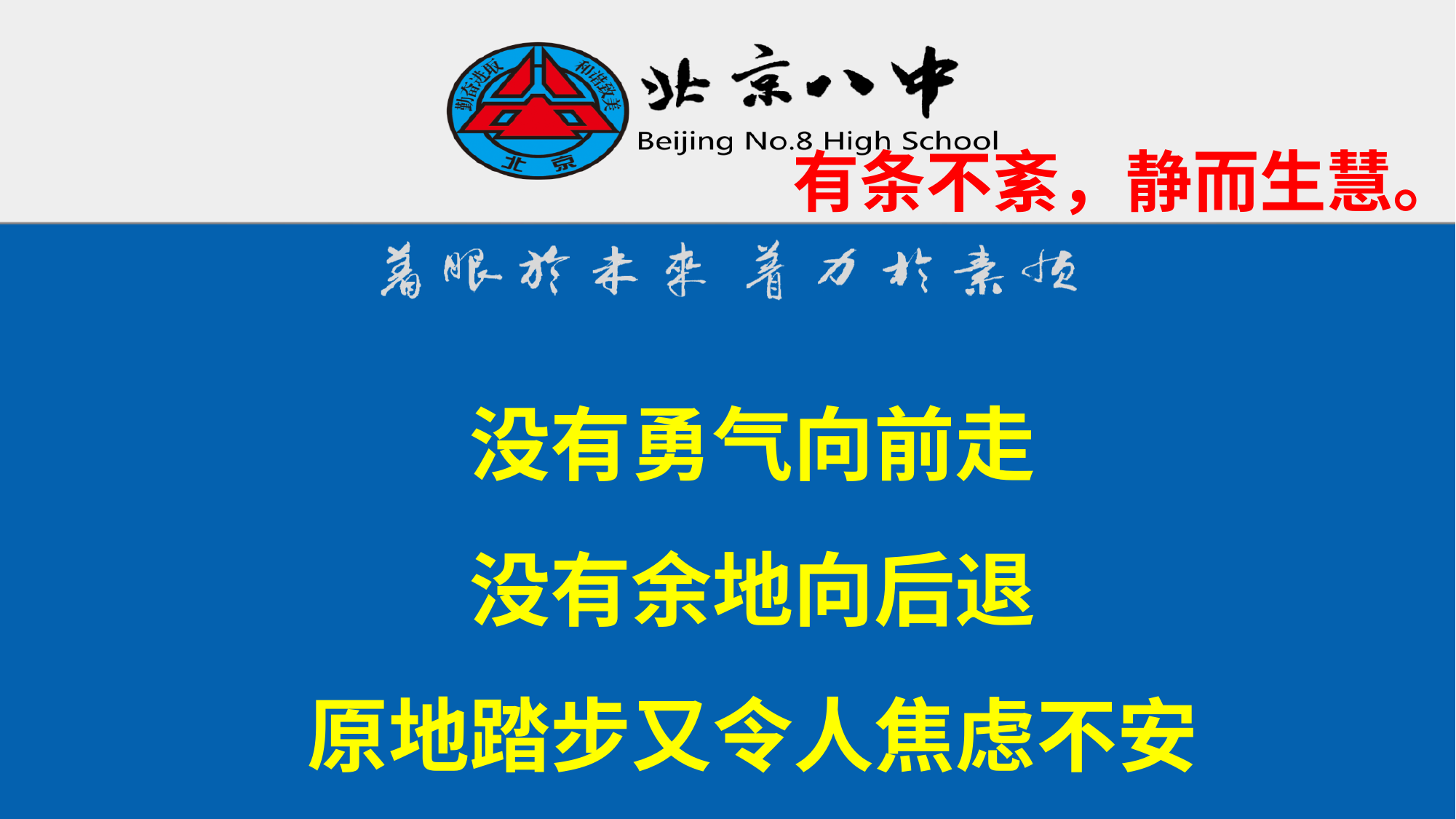

有条不紊，静而生慧。
没有勇气向前走
没有余地向后退
原地踏步又令人焦虑不安